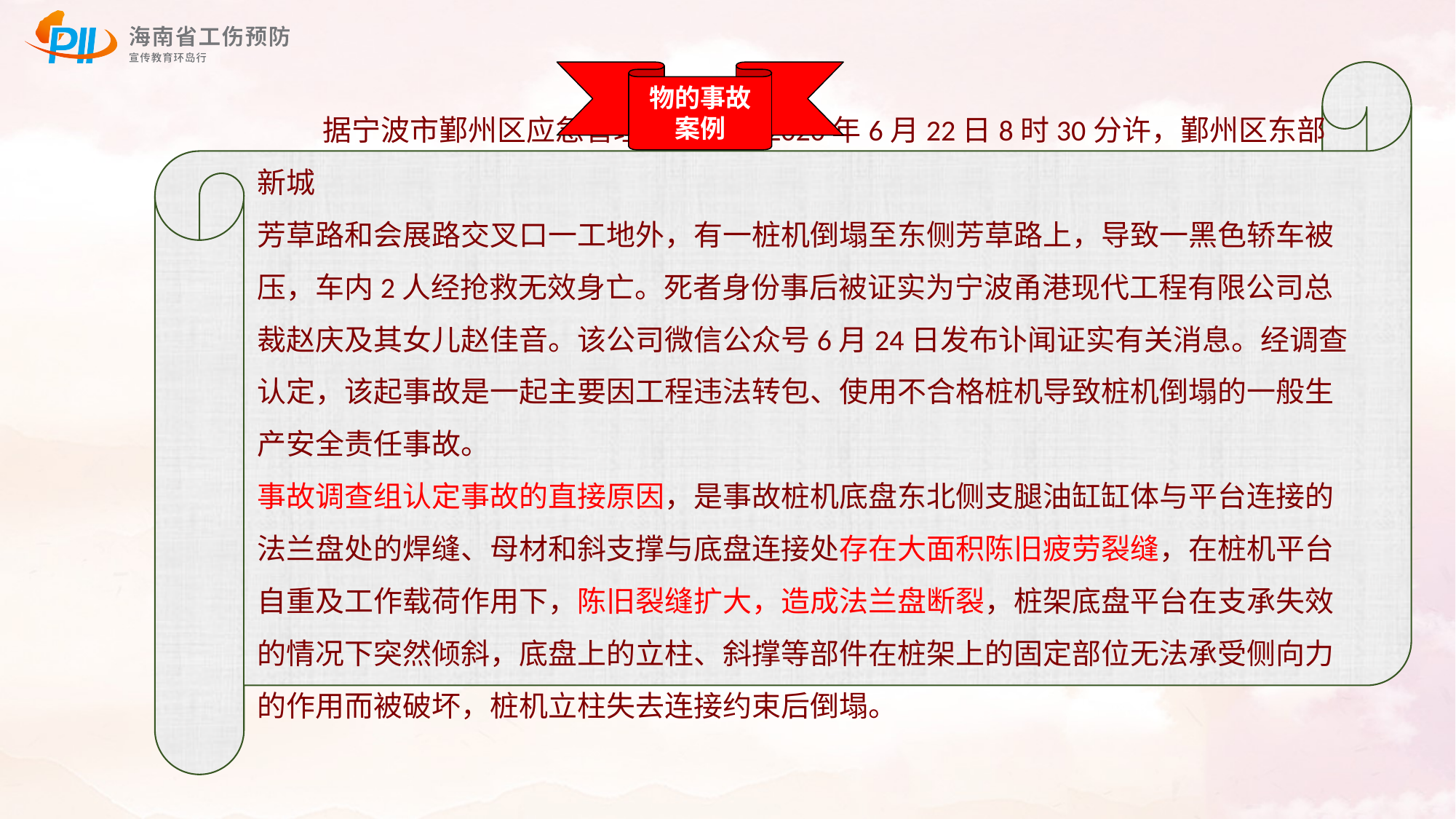

据宁波市鄞州区应急管理局通报，2020年6月22日8时30分许，鄞州区东部新城
芳草路和会展路交叉口一工地外，有一桩机倒塌至东侧芳草路上，导致一黑色轿车被压，车内2人经抢救无效身亡。死者身份事后被证实为宁波甬港现代工程有限公司总裁赵庆及其女儿赵佳音。该公司微信公众号6月24日发布讣闻证实有关消息。经调查认定，该起事故是一起主要因工程违法转包、使用不合格桩机导致桩机倒塌的一般生产安全责任事故。
事故调查组认定事故的直接原因，是事故桩机底盘东北侧支腿油缸缸体与平台连接的法兰盘处的焊缝、母材和斜支撑与底盘连接处存在大面积陈旧疲劳裂缝，在桩机平台自重及工作载荷作用下，陈旧裂缝扩大，造成法兰盘断裂，桩架底盘平台在支承失效的情况下突然倾斜，底盘上的立柱、斜撑等部件在桩架上的固定部位无法承受侧向力的作用而被破坏，桩机立柱失去连接约束后倒塌。

物的事故案例